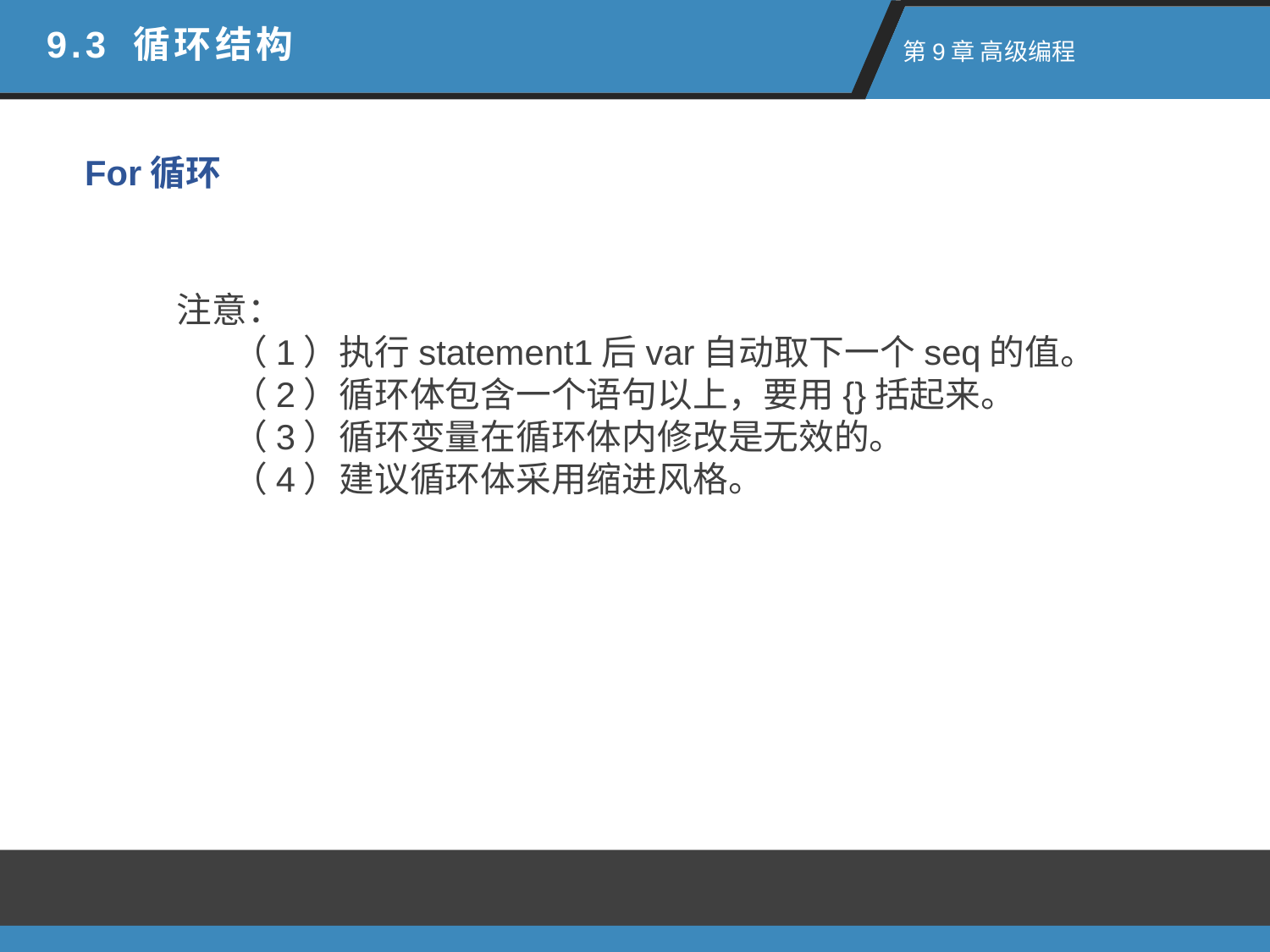

9.3 循环结构
  第9章 高级编程
For循环
注意：
      （1）执行statement1后var自动取下一个seq的值。
      （2）循环体包含一个语句以上，要用{}括起来。
      （3）循环变量在循环体内修改是无效的。
      （4）建议循环体采用缩进风格。